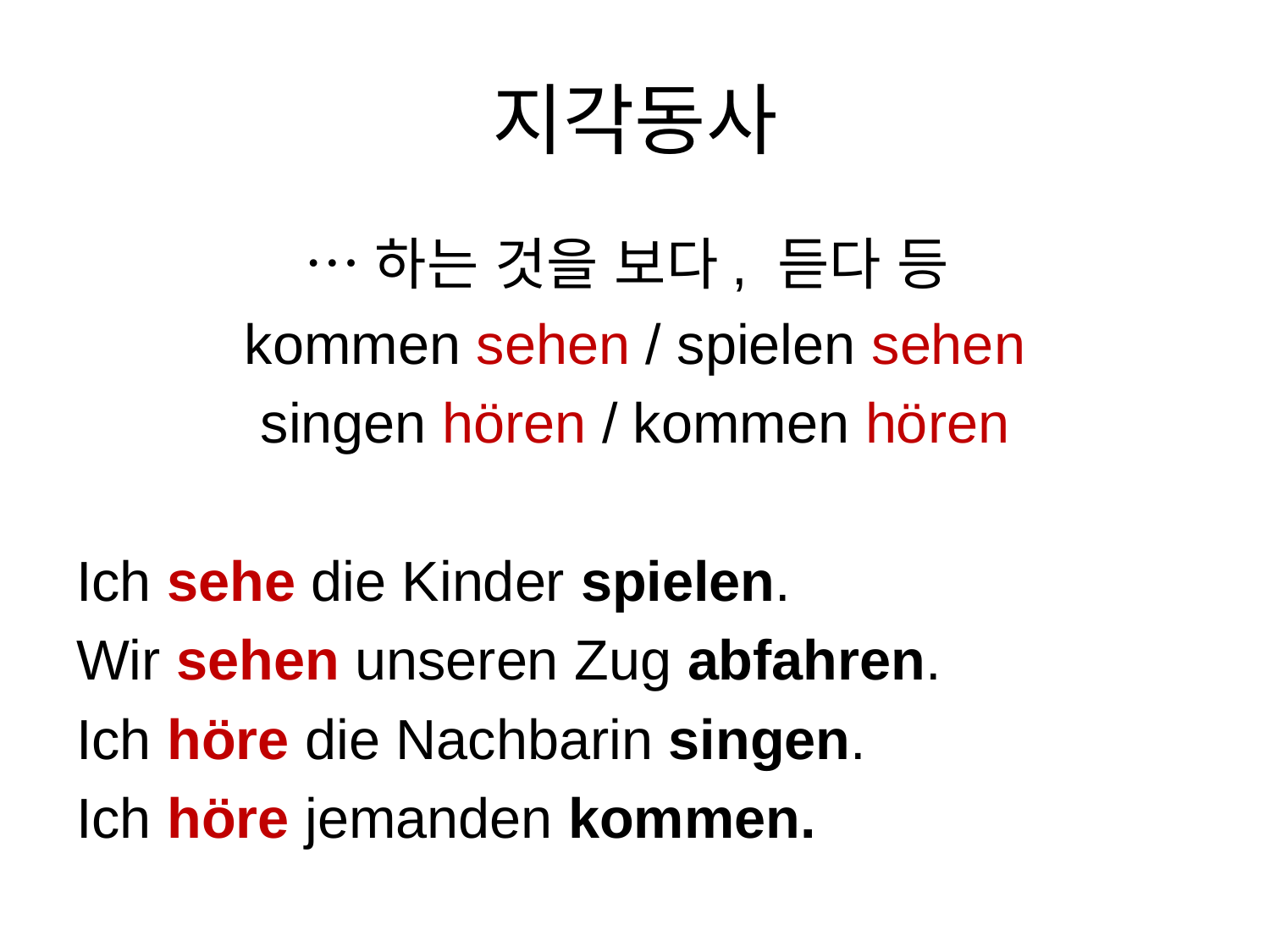

# 지각동사
…하는 것을 보다, 듣다 등
kommen sehen / spielen sehen
singen hören / kommen hören

Ich sehe die Kinder spielen.
Wir sehen unseren Zug abfahren.
Ich höre die Nachbarin singen.
Ich höre jemanden kommen.